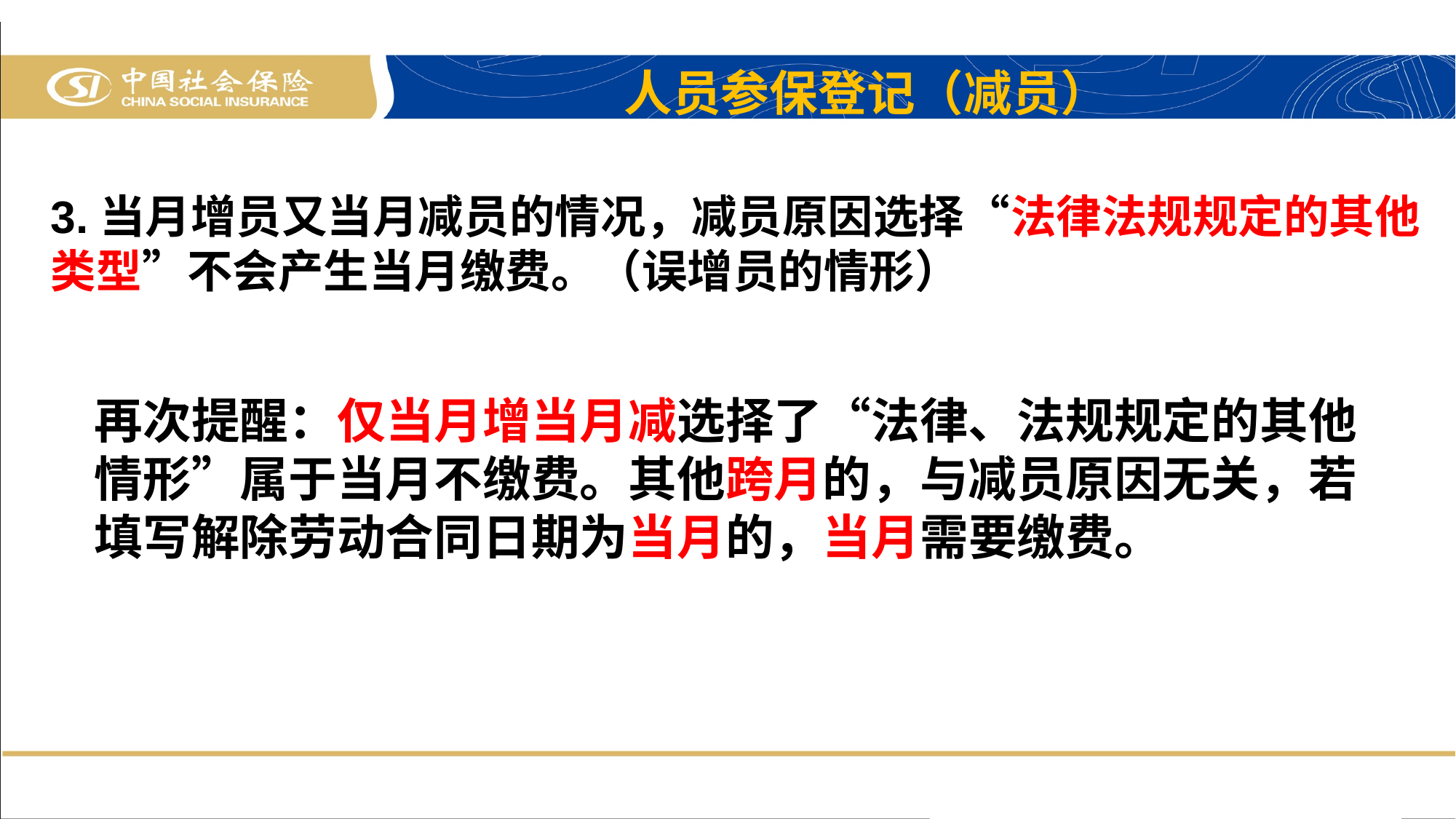

# 人员参保登记（减员）
3.当月增员又当月减员的情况，减员原因选择“法律法规规定的其他类型”不会产生当月缴费。（误增员的情形）

再次提醒：仅当月增当月减选择了“法律、法规规定的其他情形”属于当月不缴费。其他跨月的，与减员原因无关，若填写解除劳动合同日期为当月的，当月需要缴费。